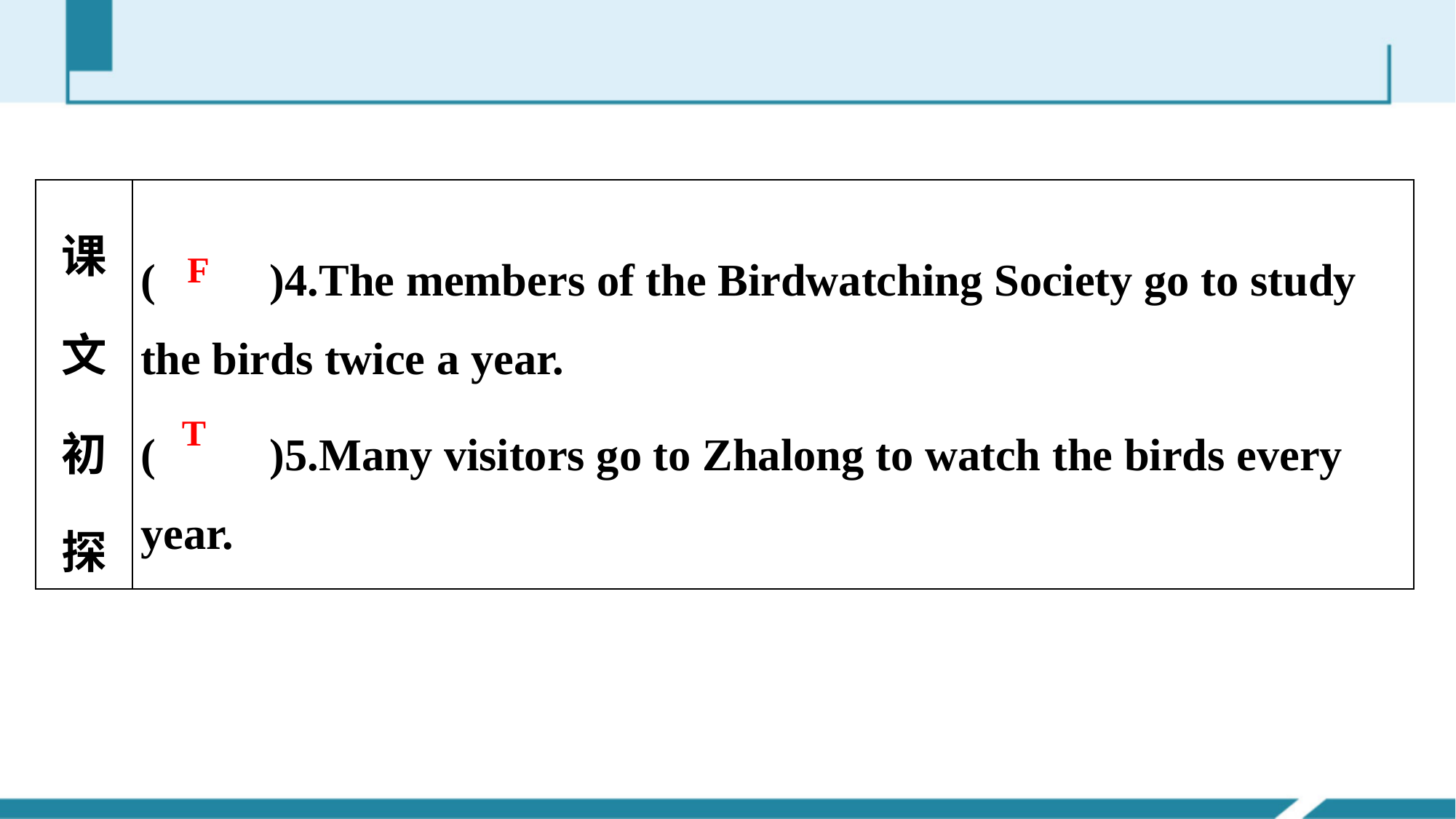

| 课文初探 | (　　)4.The members of the Birdwatching Society go to study the birds twice a year. (　　)5.Many visitors go to Zhalong to watch the birds every year. |
| --- | --- |
F
T